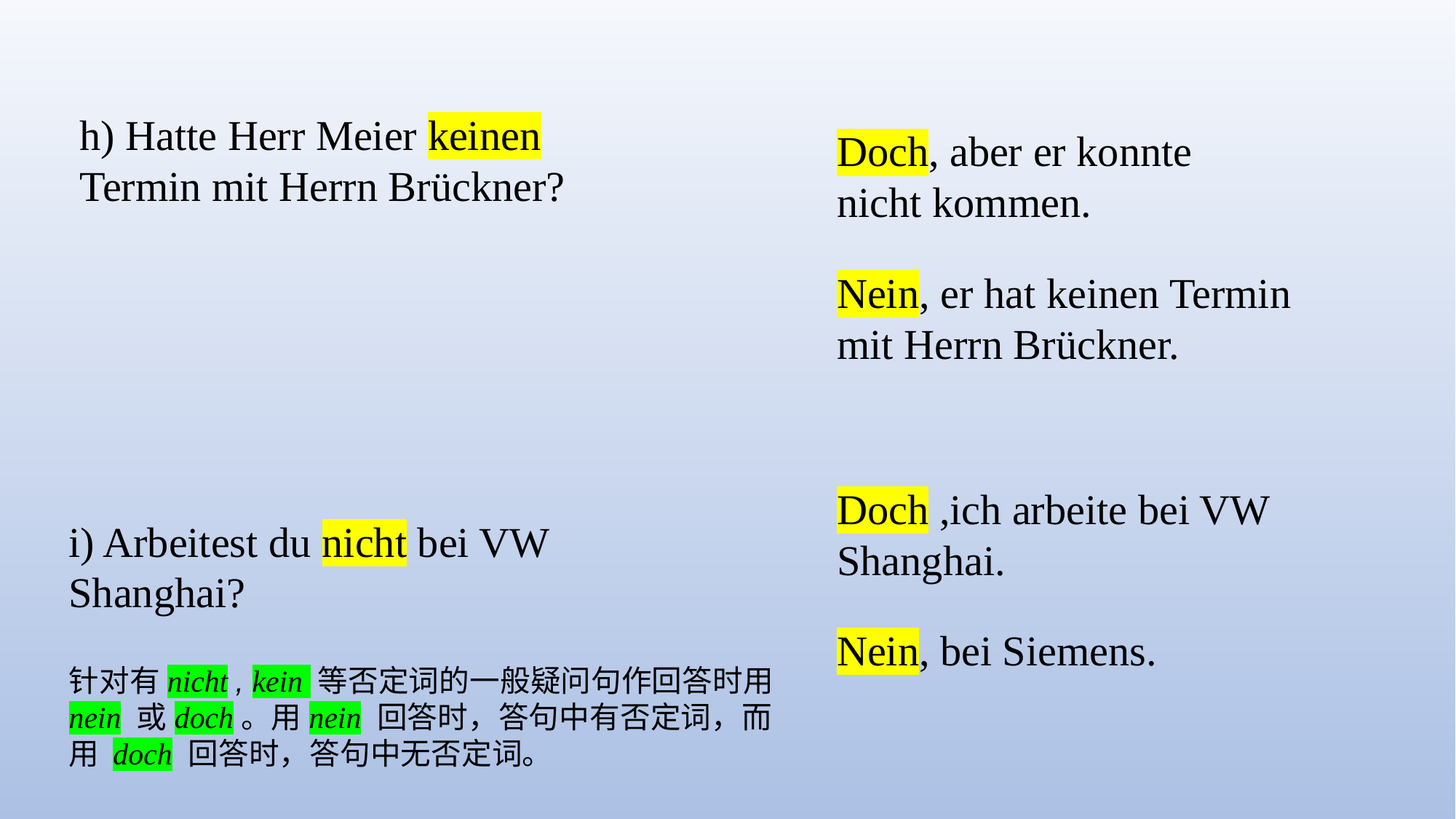

h) Hatte Herr Meier keinen Termin mit Herrn Brückner?
Doch, aber er konnte nicht kommen.
Nein, er hat keinen Termin mit Herrn Brückner.
Doch ,ich arbeite bei VW Shanghai.
i) Arbeitest du nicht bei VW Shanghai?
Nein, bei Siemens.
针对有nicht , kein 等否定词的一般疑问句作回答时用nein 或doch。用nein 回答时，答句中有否定词，而用 doch 回答时，答句中无否定词。